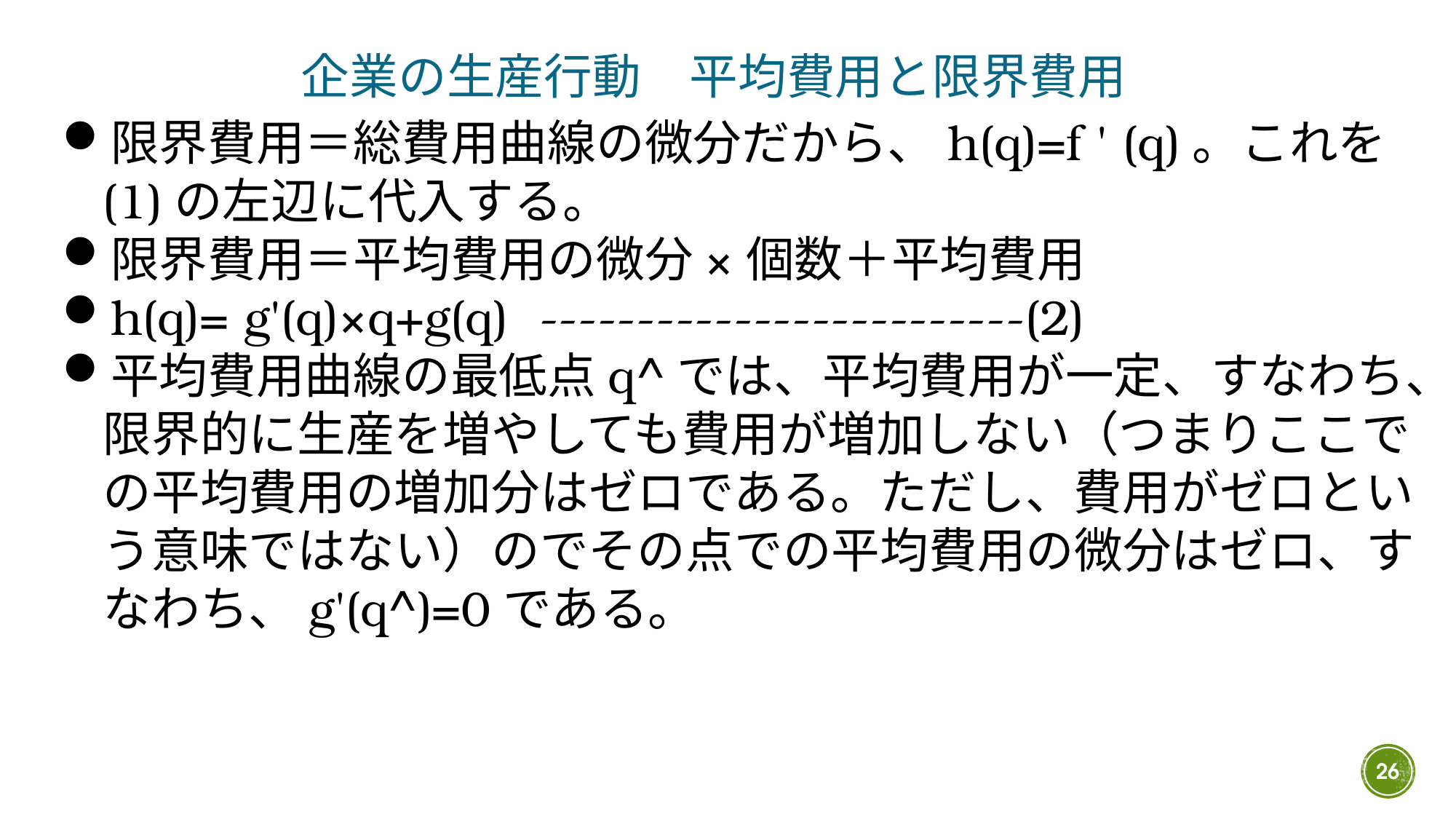

企業の生産行動　平均費用と限界費用
限界費用＝総費用曲線の微分だから、h(q)=f ' (q)。これを(1)の左辺に代入する。
限界費用＝平均費用の微分×個数＋平均費用
h(q)= g'(q)×q+g(q)  -------------------------(2)
平均費用曲線の最低点q^では、平均費用が一定、すなわち、限界的に生産を増やしても費用が増加しない（つまりここでの平均費用の増加分はゼロである。ただし、費用がゼロという意味ではない）のでその点での平均費用の微分はゼロ、すなわち、g'(q^)=0である。

26